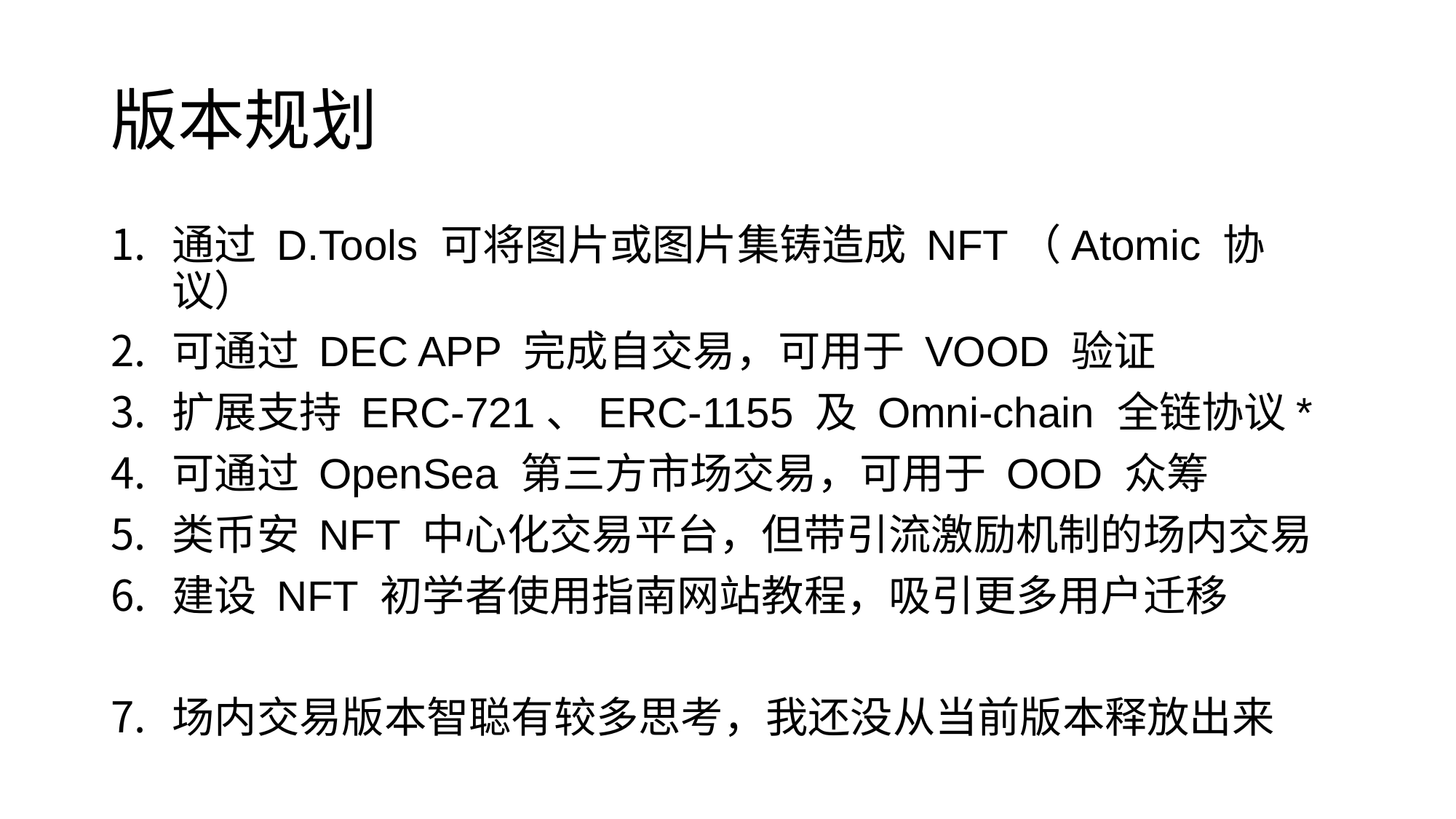

# 版本规划
通过 D.Tools 可将图片或图片集铸造成 NFT（Atomic 协议）
可通过 DEC APP 完成自交易，可用于 VOOD 验证
扩展支持 ERC-721、ERC-1155 及 Omni-chain 全链协议*
可通过 OpenSea 第三方市场交易，可用于 OOD 众筹
类币安 NFT 中心化交易平台，但带引流激励机制的场内交易
建设 NFT 初学者使用指南网站教程，吸引更多用户迁移

场内交易版本智聪有较多思考，我还没从当前版本释放出来